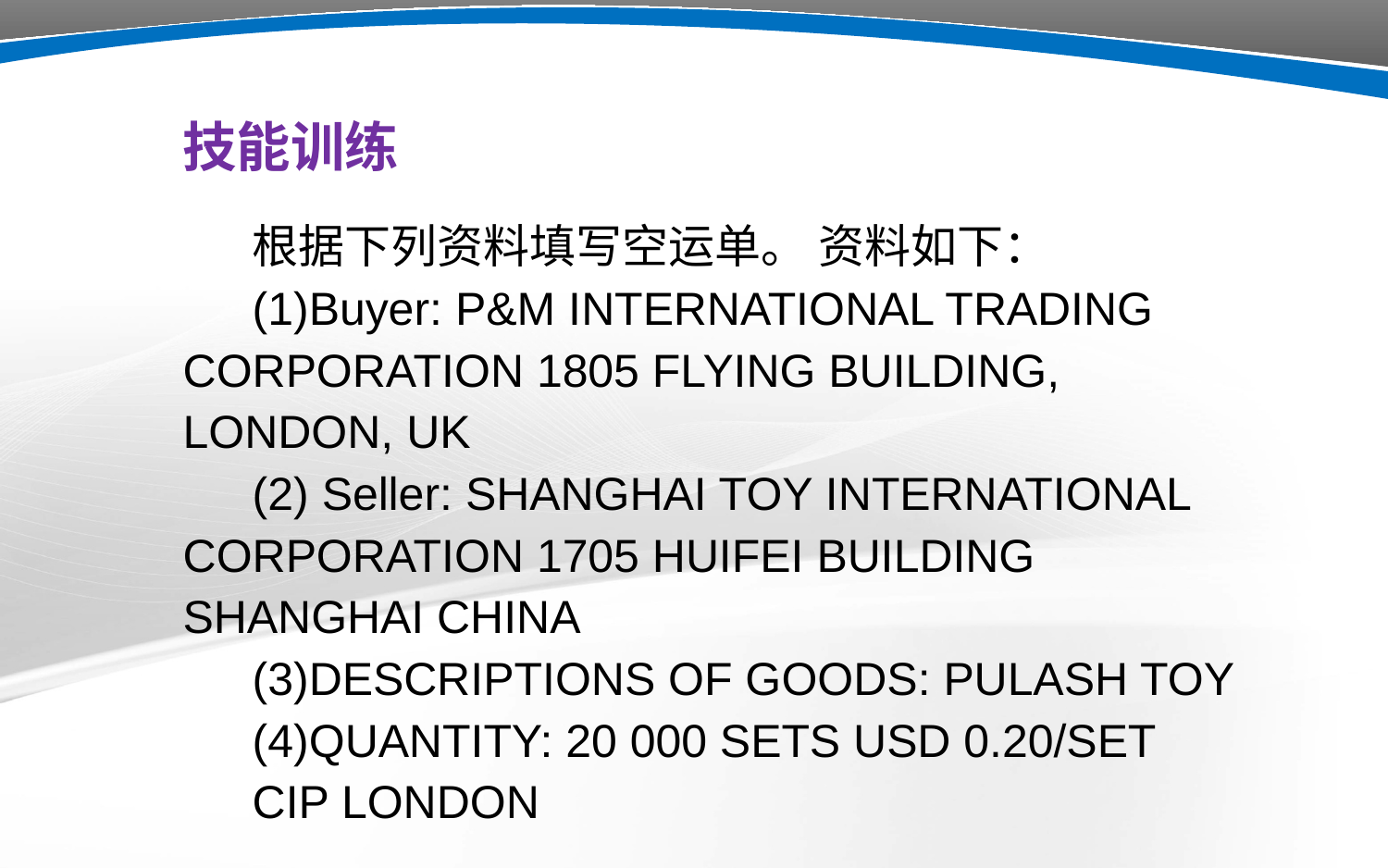

技能训练
根据下列资料填写空运单。 资料如下：
(1)Buyer: P&M INTERNATIONAL TRADING CORPORATION 1805 FLYING BUILDING, LONDON, UK
(2) Seller: SHANGHAI TOY INTERNATIONAL CORPORATION 1705 HUIFEI BUILDING SHANGHAI CHINA
(3)DESCRIPTIONS OF GOODS: PULASH TOY
(4)QUANTITY: 20 000 SETS USD 0.20/SET
CIP LONDON